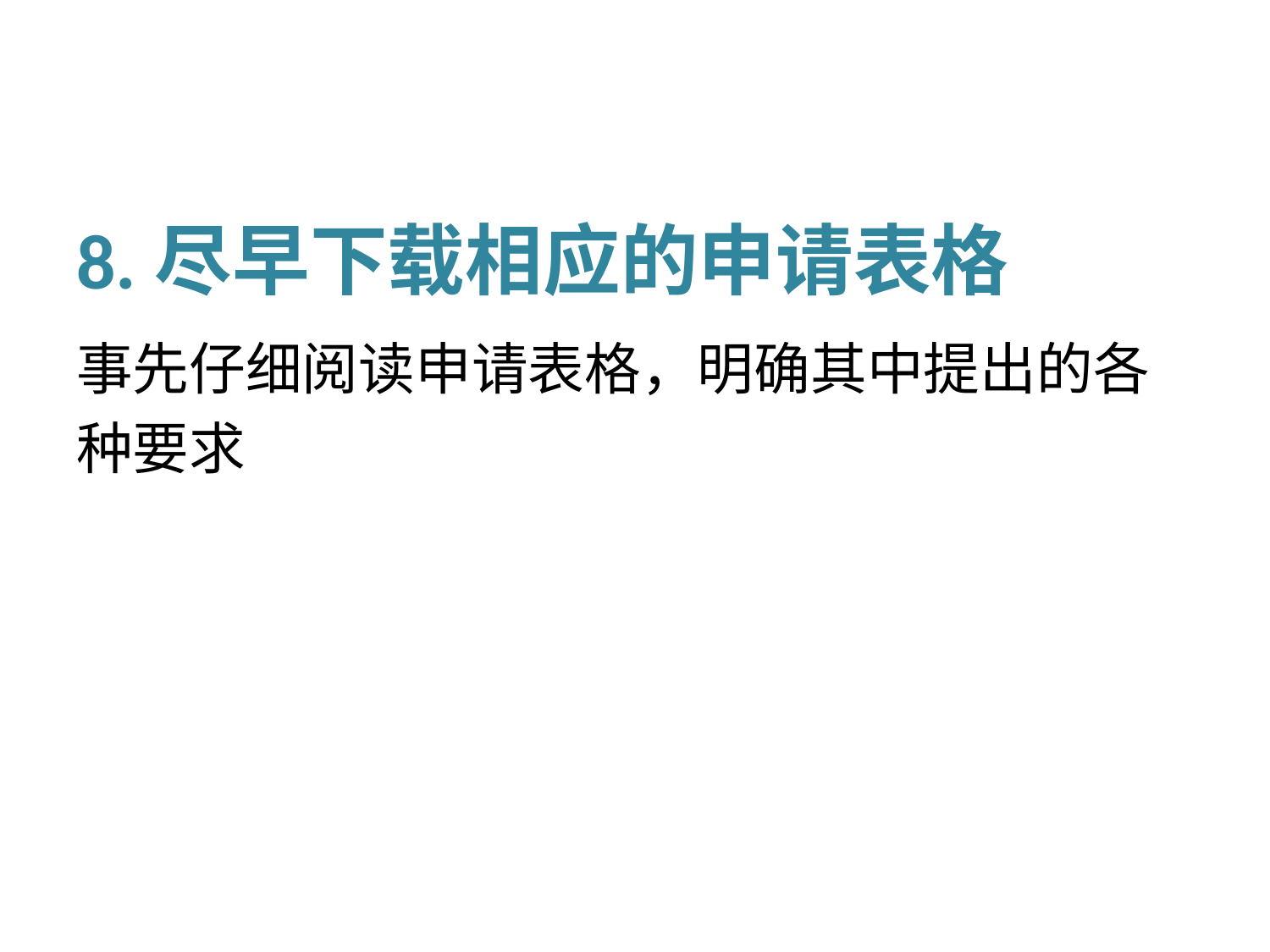

# 8.尽早下载相应的申请表格
事先仔细阅读申请表格，明确其中提出的各
种要求